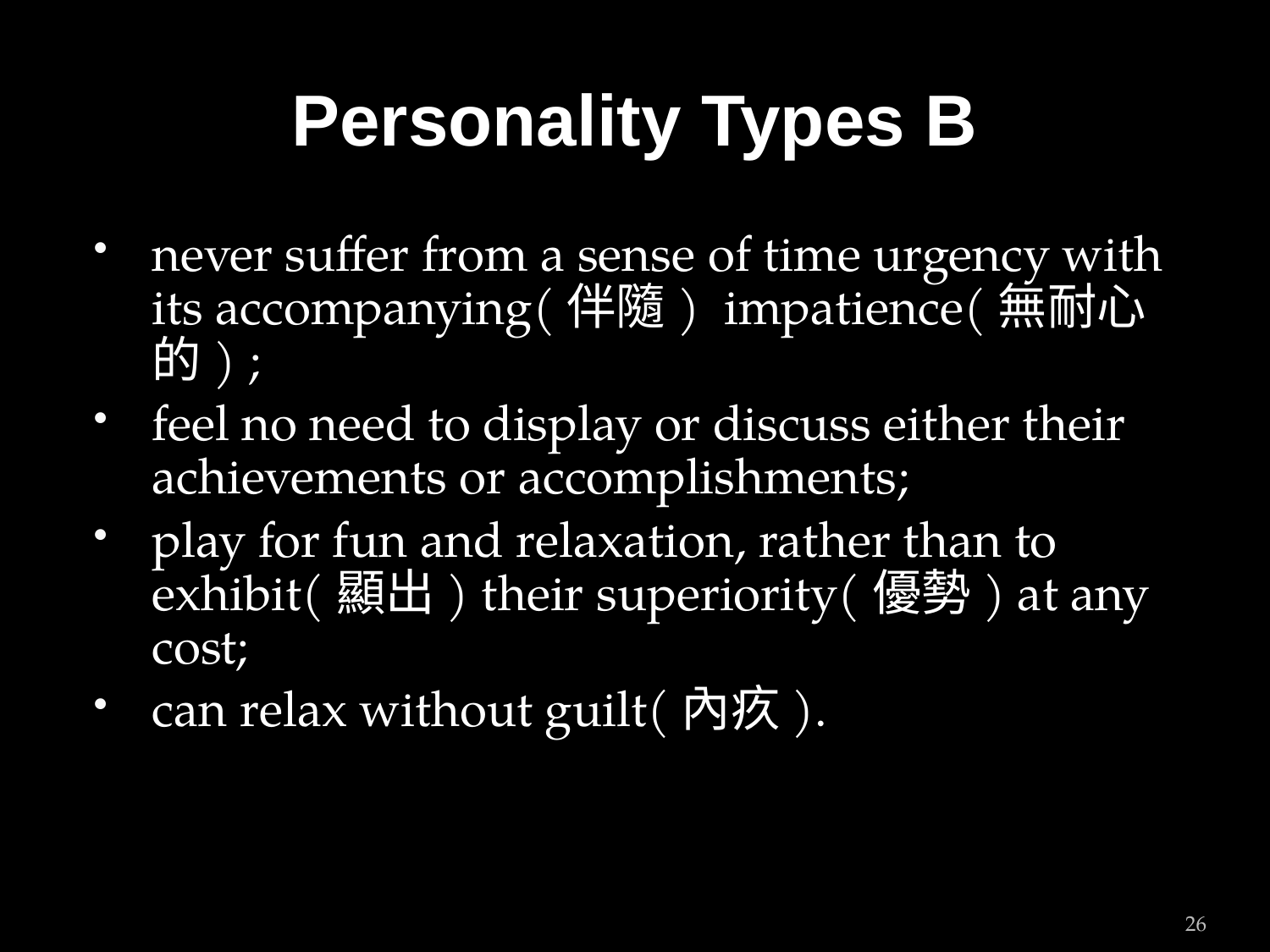

# Personality Types B
never suffer from a sense of time urgency with its accompanying(伴隨)  impatience(無耐心的) ;
feel no need to display or discuss either their achievements or accomplishments;
play for fun and relaxation, rather than to exhibit(顯出) their superiority(優勢) at any cost;
can relax without guilt(內疚).
26